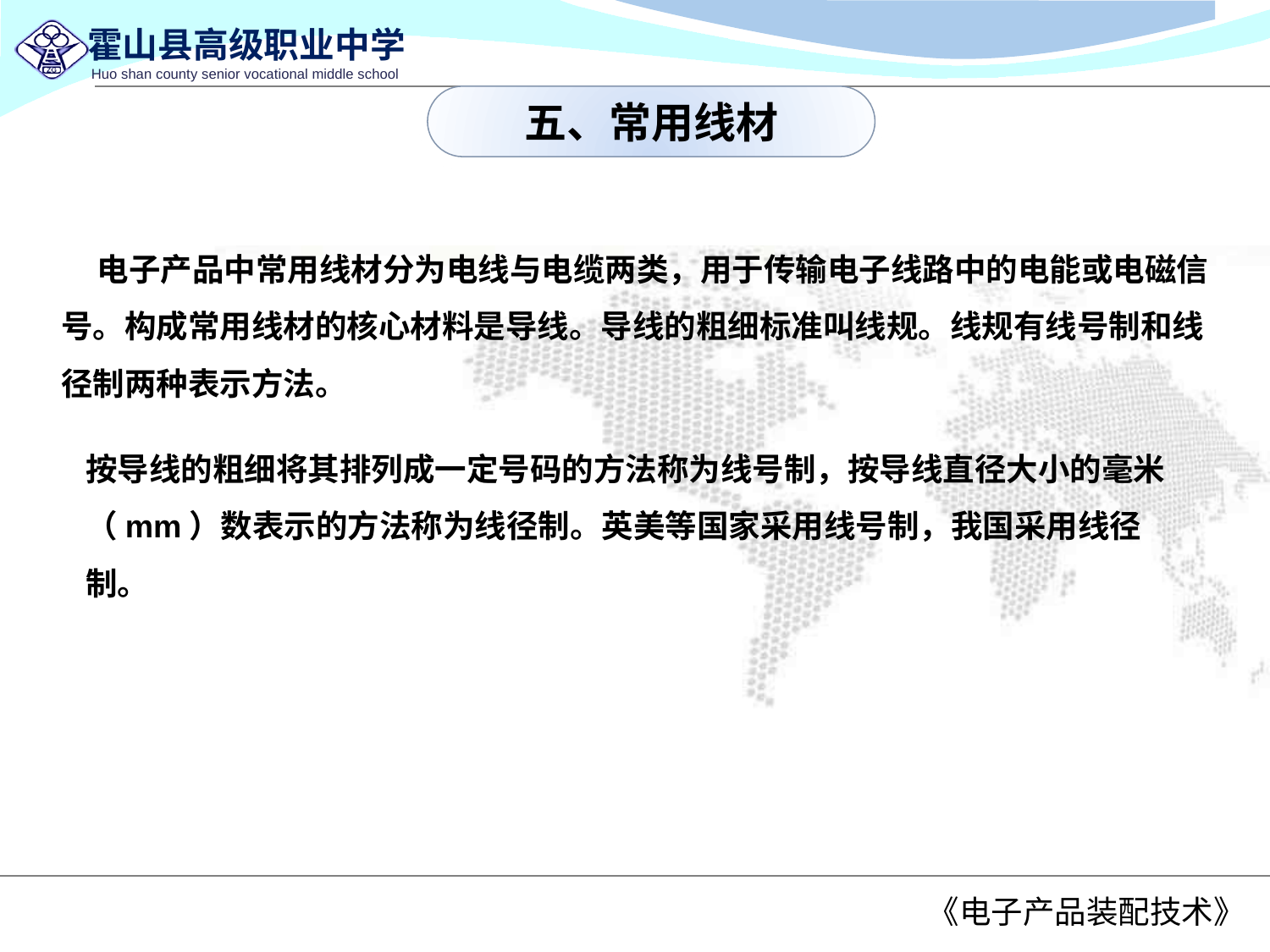

五、常用线材
    电子产品中常用线材分为电线与电缆两类，用于传输电子线路中的电能或电磁信号。构成常用线材的核心材料是导线。导线的粗细标准叫线规。线规有线号制和线径制两种表示方法。
按导线的粗细将其排列成一定号码的方法称为线号制，按导线直径大小的毫米（mm）数表示的方法称为线径制。英美等国家采用线号制，我国采用线径制。